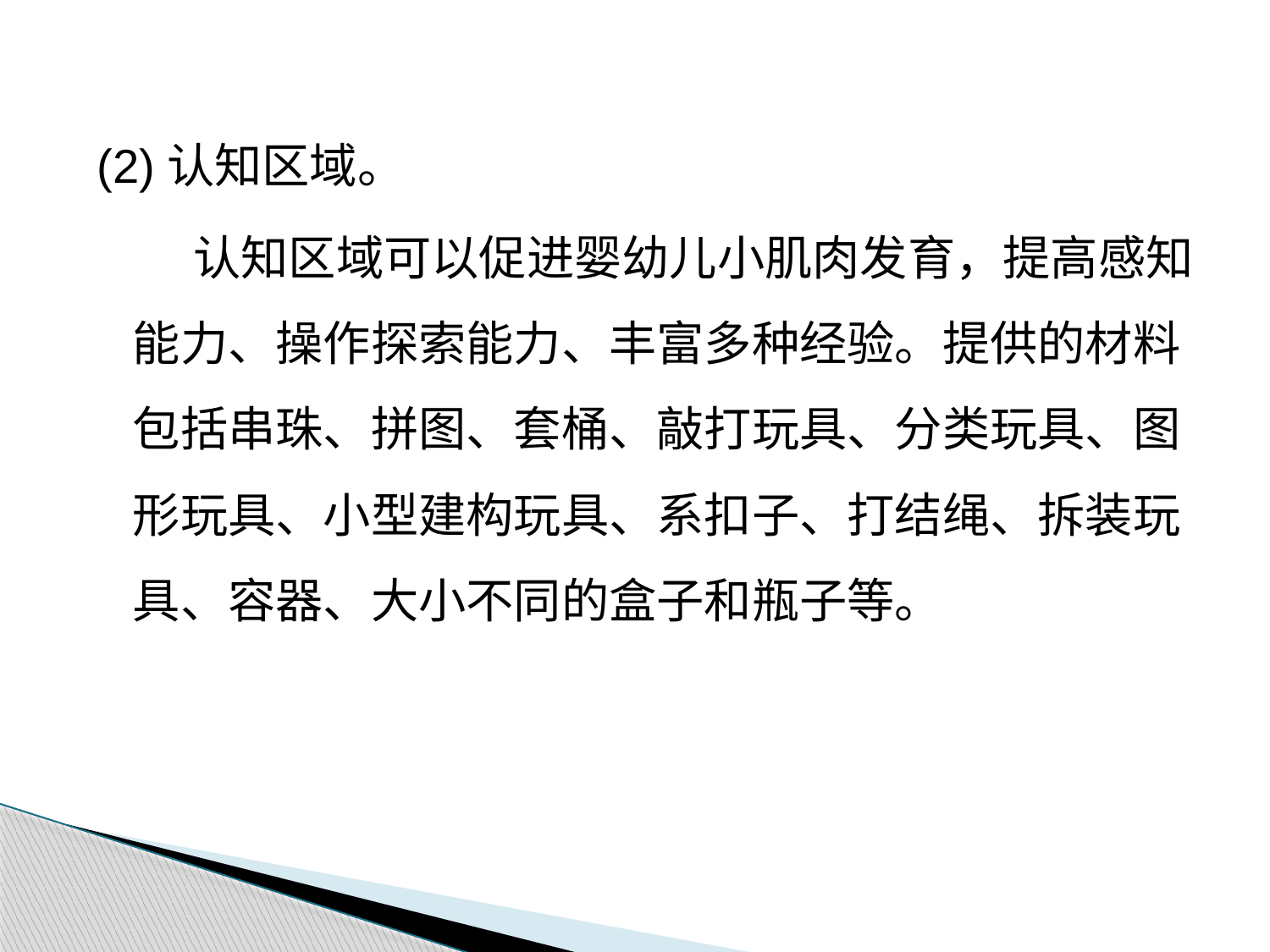

(2)认知区域。
        认知区域可以促进婴幼儿小肌肉发育，提高感知能力、操作探索能力、丰富多种经验。提供的材料包括串珠、拼图、套桶、敲打玩具、分类玩具、图形玩具、小型建构玩具、系扣子、打结绳、拆装玩具、容器、大小不同的盒子和瓶子等。